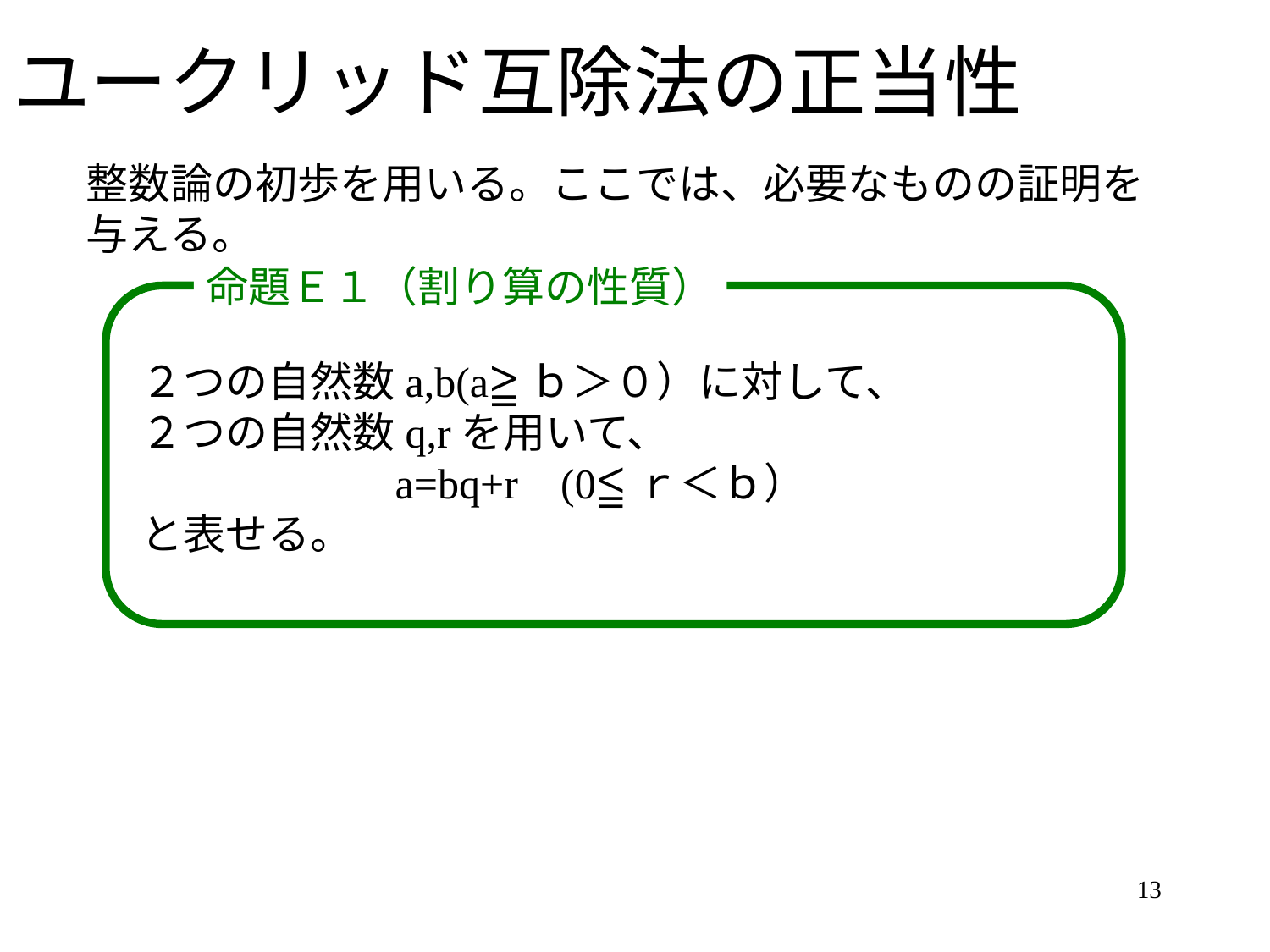

# ユークリッド互除法の正当性
整数論の初歩を用いる。ここでは、必要なものの証明を
与える。
命題Ｅ１（割り算の性質）

２つの自然数a,b(a≧ｂ＞０）に対して、
２つの自然数q,rを用いて、
		a=bq+r    (0≦ｒ＜ｂ）
と表せる。
13